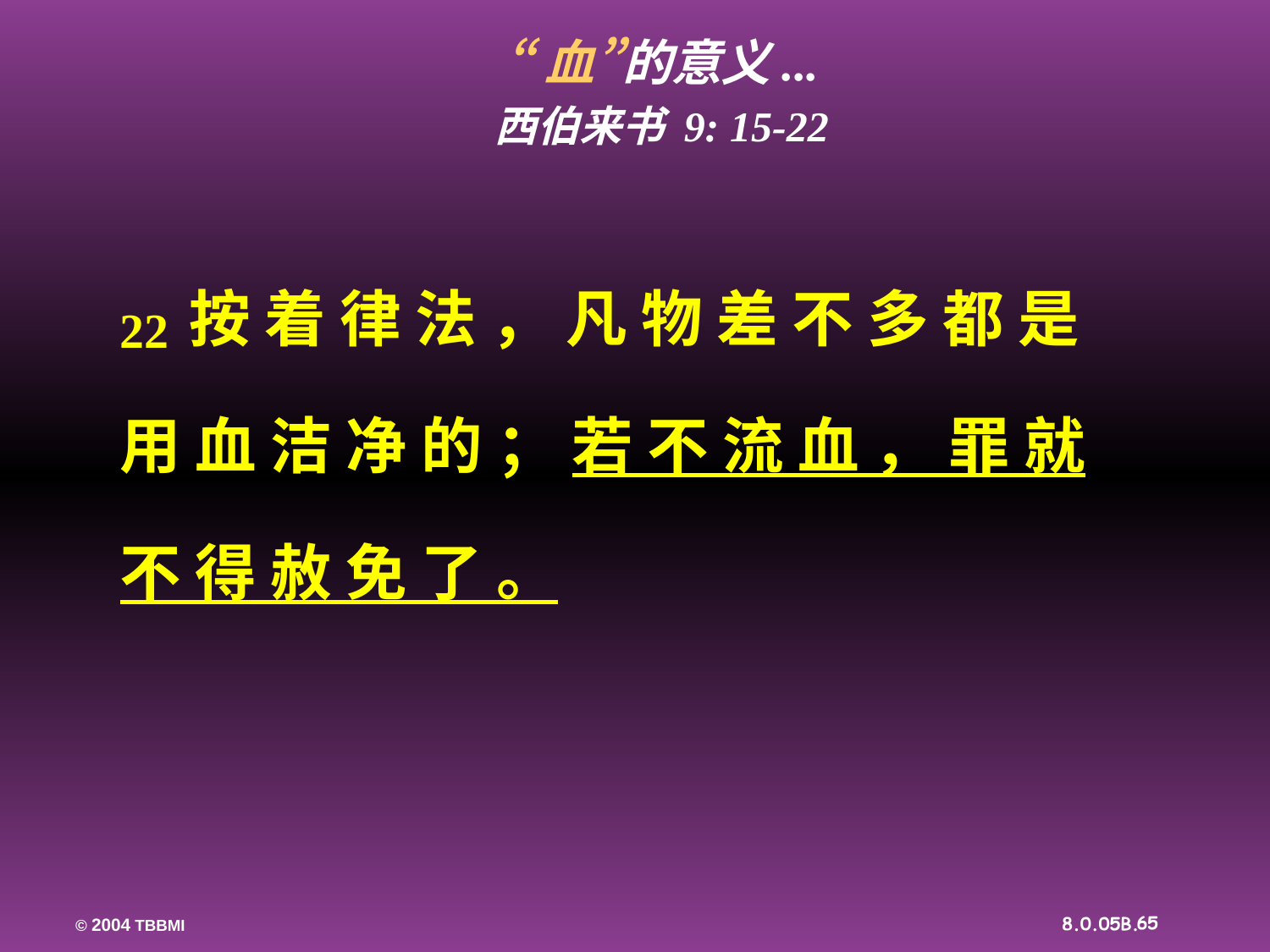

“血”的意义...
西伯来书 9: 15-22
22按 着 律 法 ， 凡 物 差 不 多 都 是 用 血 洁 净 的 ； 若 不 流 血 ， 罪 就 不 得 赦 免 了 。

65